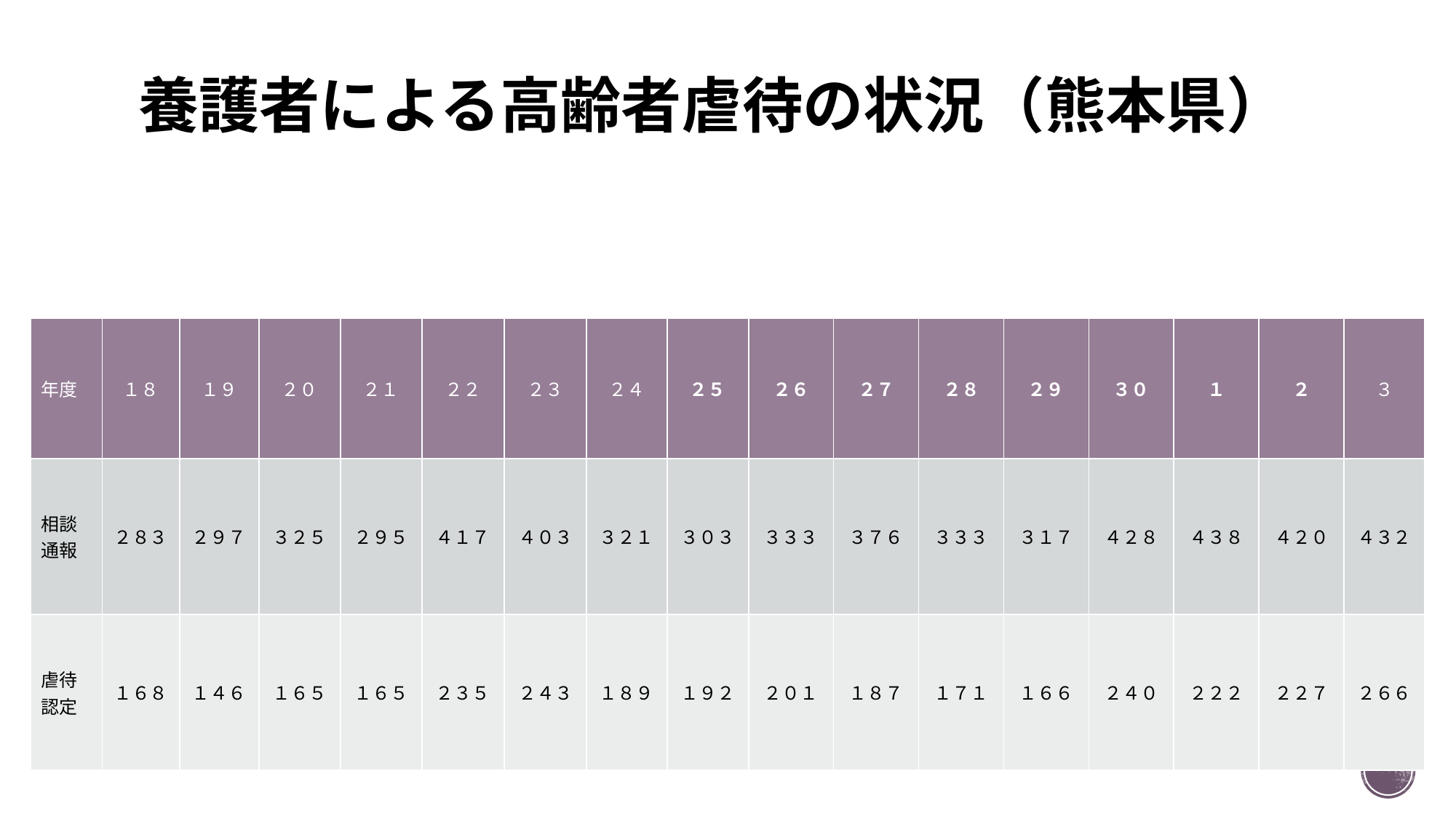

# 養護者による高齢者虐待の状況（熊本県）
| 年度 | １８ | １９ | ２０ | ２１ | ２２ | ２３ | ２４ | ２５ | ２６ | ２７ | ２８ | ２９ | ３０ | １ | ２ | ３ |
| --- | --- | --- | --- | --- | --- | --- | --- | --- | --- | --- | --- | --- | --- | --- | --- | --- |
| 相談 通報 | ２８３ | ２９７ | ３２５ | ２９５ | ４１７ | ４０３ | ３２１ | ３０３ | ３３３ | ３７６ | ３３３ | ３１７ | ４２８ | ４３８ | ４２０ | ４３２ |
| 虐待 認定 | １６８ | １４６ | １６５ | １６５ | ２３５ | ２４３ | １８９ | １９２ | ２０１ | １８７ | １７１ | １６６ | ２４０ | ２２２ | ２２７ | ２６６ |